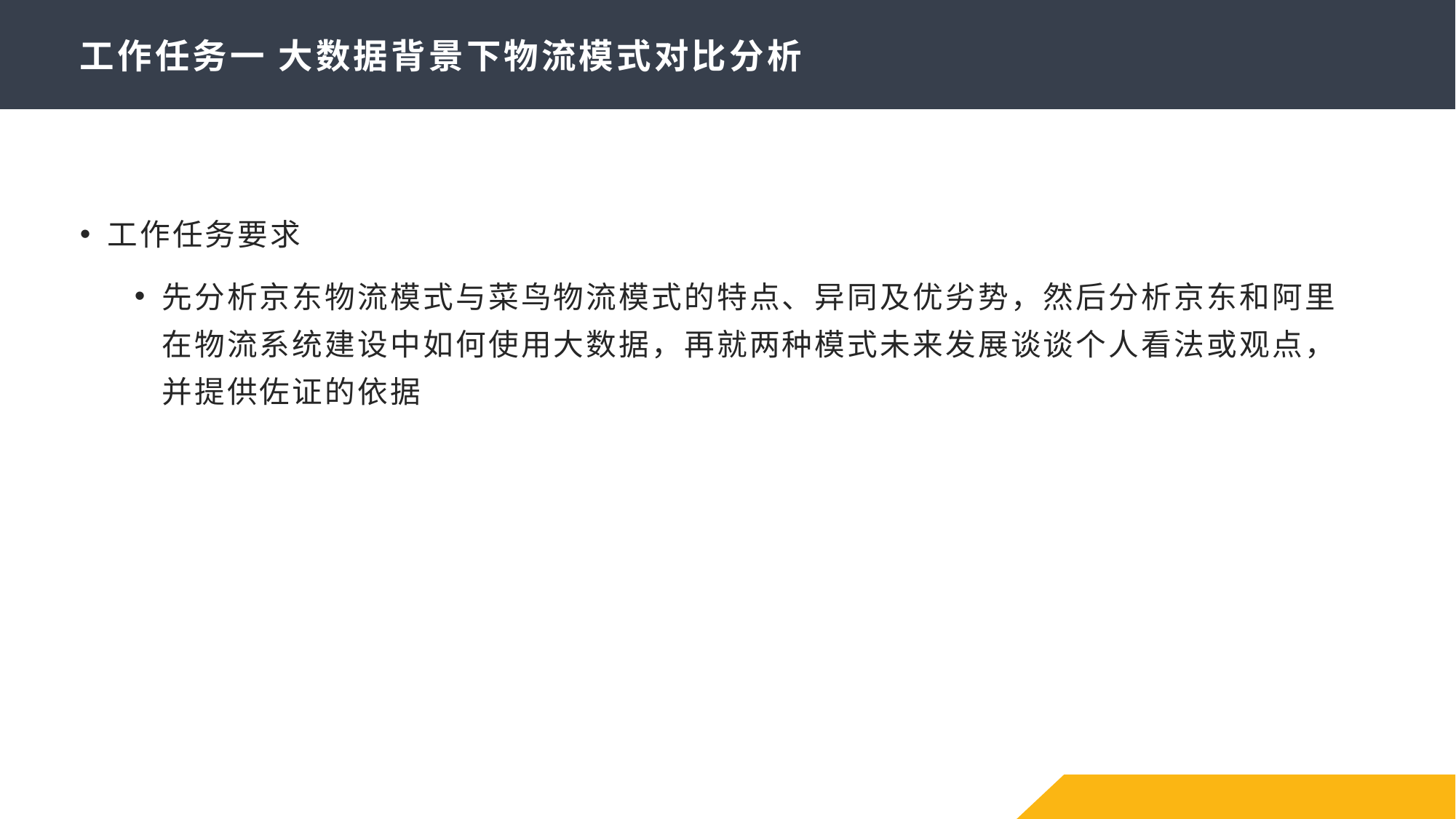

# 工作任务一 大数据背景下物流模式对比分析
工作任务要求
先分析京东物流模式与菜鸟物流模式的特点、异同及优劣势，然后分析京东和阿里在物流系统建设中如何使用大数据，再就两种模式未来发展谈谈个人看法或观点，并提供佐证的依据